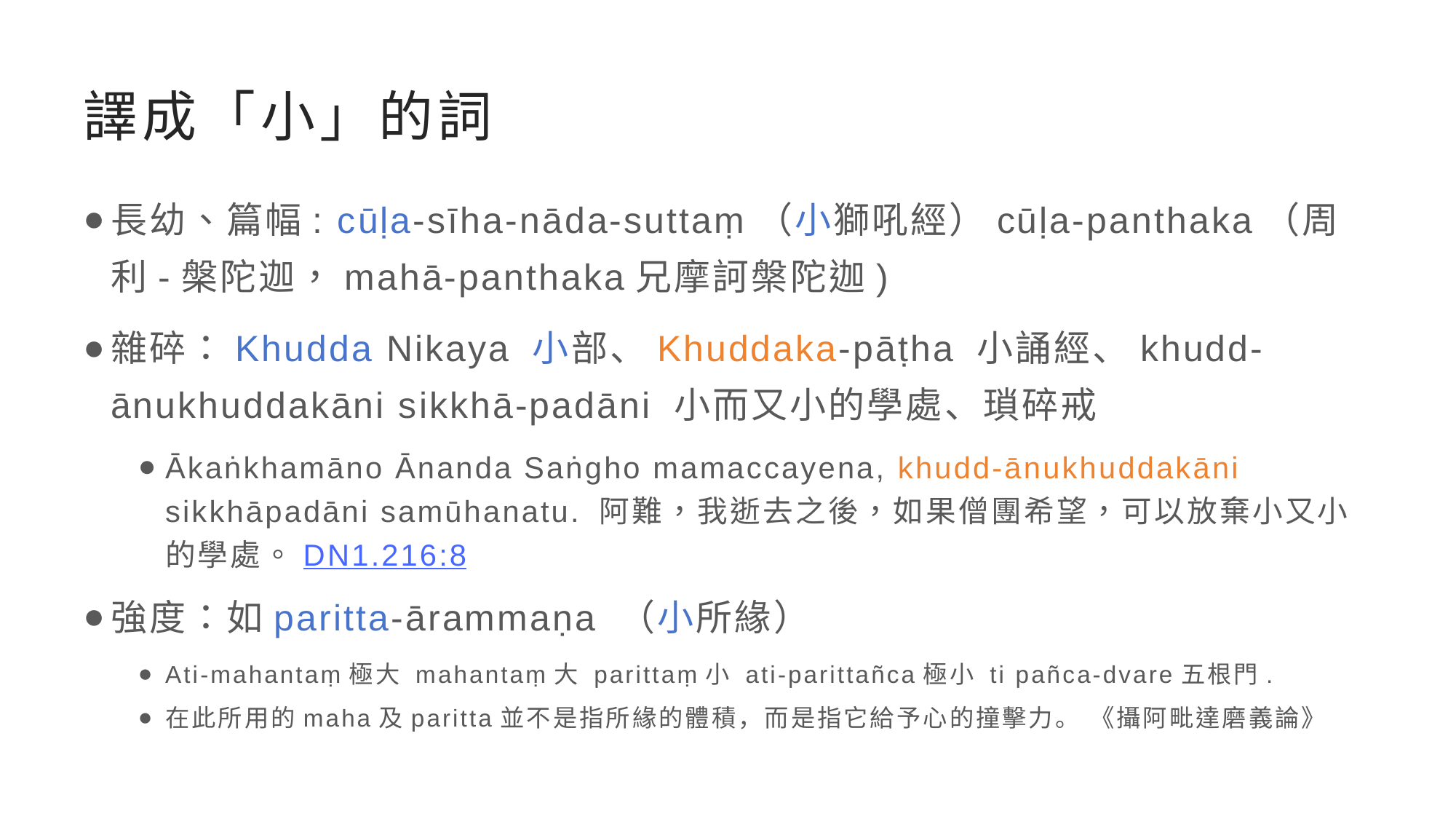

# 譯成「小」的詞
長幼、篇幅: cūḷa-sīha-nāda-suttaṃ（小獅吼經）cūḷa-panthaka（周利-槃陀迦，mahā-panthaka兄摩訶槃陀迦)
雜碎：Khudda Nikaya 小部、Khuddaka-pāṭha 小誦經、khudd-ānukhuddakāni sikkhā-padāni 小而又小的學處、瑣碎戒
Ākaṅkhamāno Ānanda Saṅgho mamaccayena, khudd-ānukhuddakāni sikkhāpadāni samūhanatu. 阿難，我逝去之後，如果僧團希望，可以放棄小又小的學處。DN1.216:8
強度：如paritta-ārammaṇa （小所緣）
Ati-mahantaṃ極大 mahantaṃ大 parittaṃ小 ati-parittañca極小 ti pañca-dvare五根門.
在此所用的maha及paritta並不是指所緣的體積，而是指它給予心的撞擊力。 《攝阿毗達磨義論》